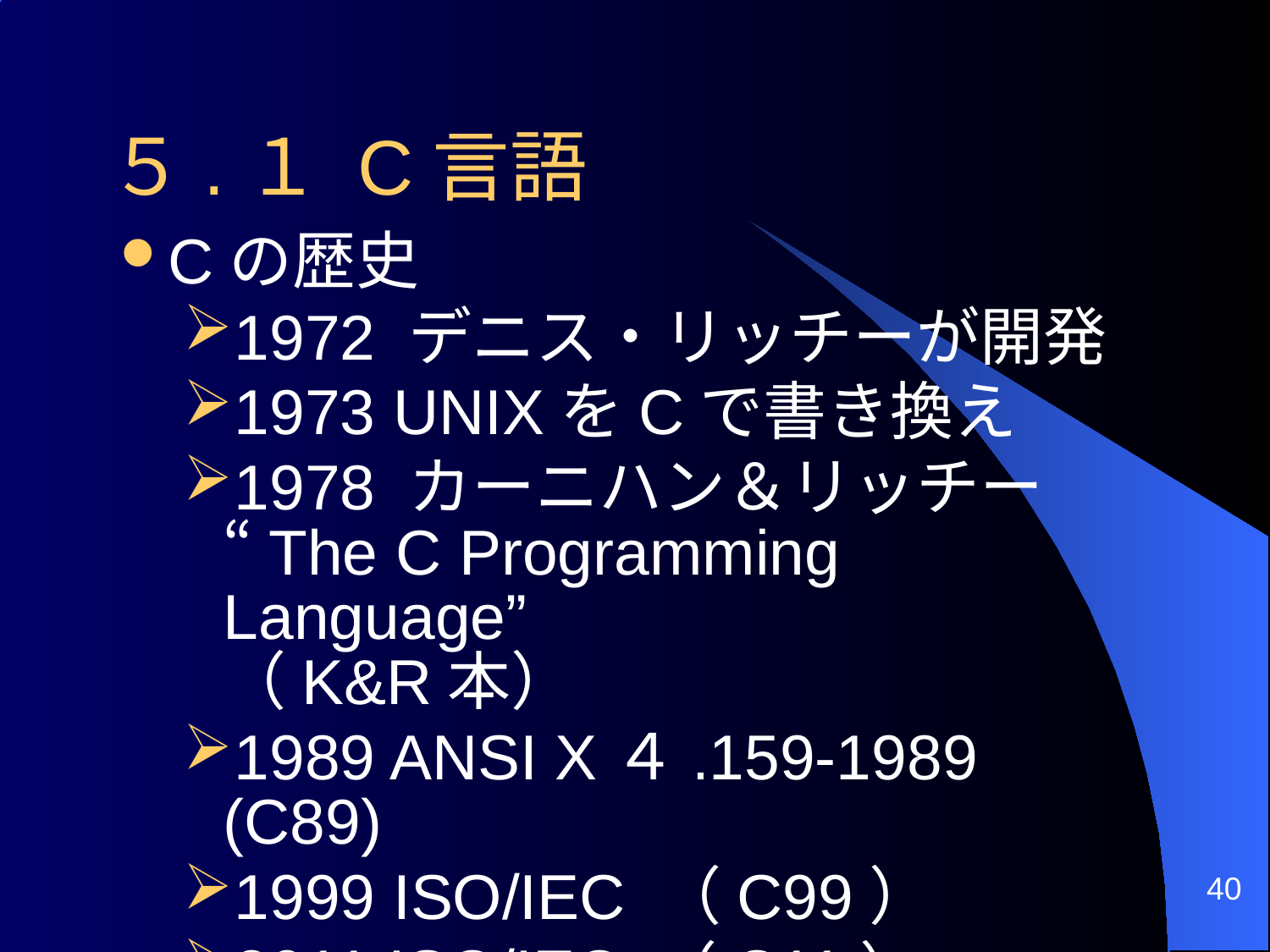

# ５.１ C言語
Cの歴史
1972 デニス・リッチーが開発
1973 UNIXをCで書き換え
1978 カーニハン＆リッチー
“The C Programming Language”
（K&R本）
1989 ANSI X４.159-1989 (C89)
1999 ISO/IEC （C99）
2011 ISO/IEC （C11）
40